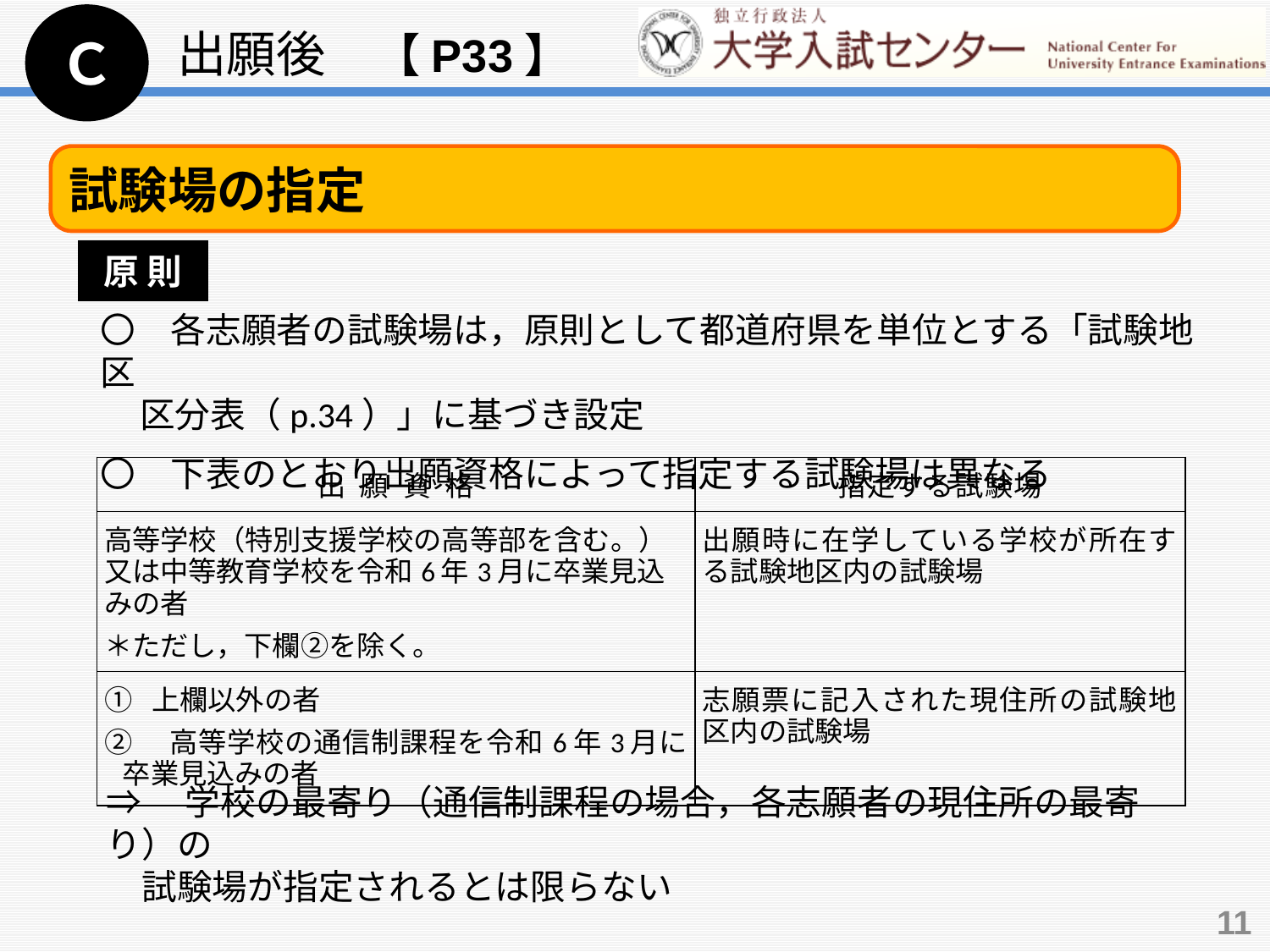

Ｃ
出願後　【P33】
試験場の指定
原 則
〇　各志願者の試験場は，原則として都道府県を単位とする「試験地区
    区分表（p.34）」に基づき設定

〇　下表のとおり出願資格によって指定する試験場は異なる

| 出願資格 | 指定する試験場 |
| --- | --- |
| 高等学校（特別支援学校の高等部を含む。）又は中等教育学校を令和6年3月に卒業見込みの者 ＊ただし，下欄②を除く。 | 出願時に在学している学校が所在する試験地区内の試験場 |
| 上欄以外の者 ②　高等学校の通信制課程を令和6年3月に卒業見込みの者 | 志願票に記入された現住所の試験地区内の試験場 |
⇒　学校の最寄り（通信制課程の場合，各志願者の現住所の最寄り）の
　試験場が指定されるとは限らない
11